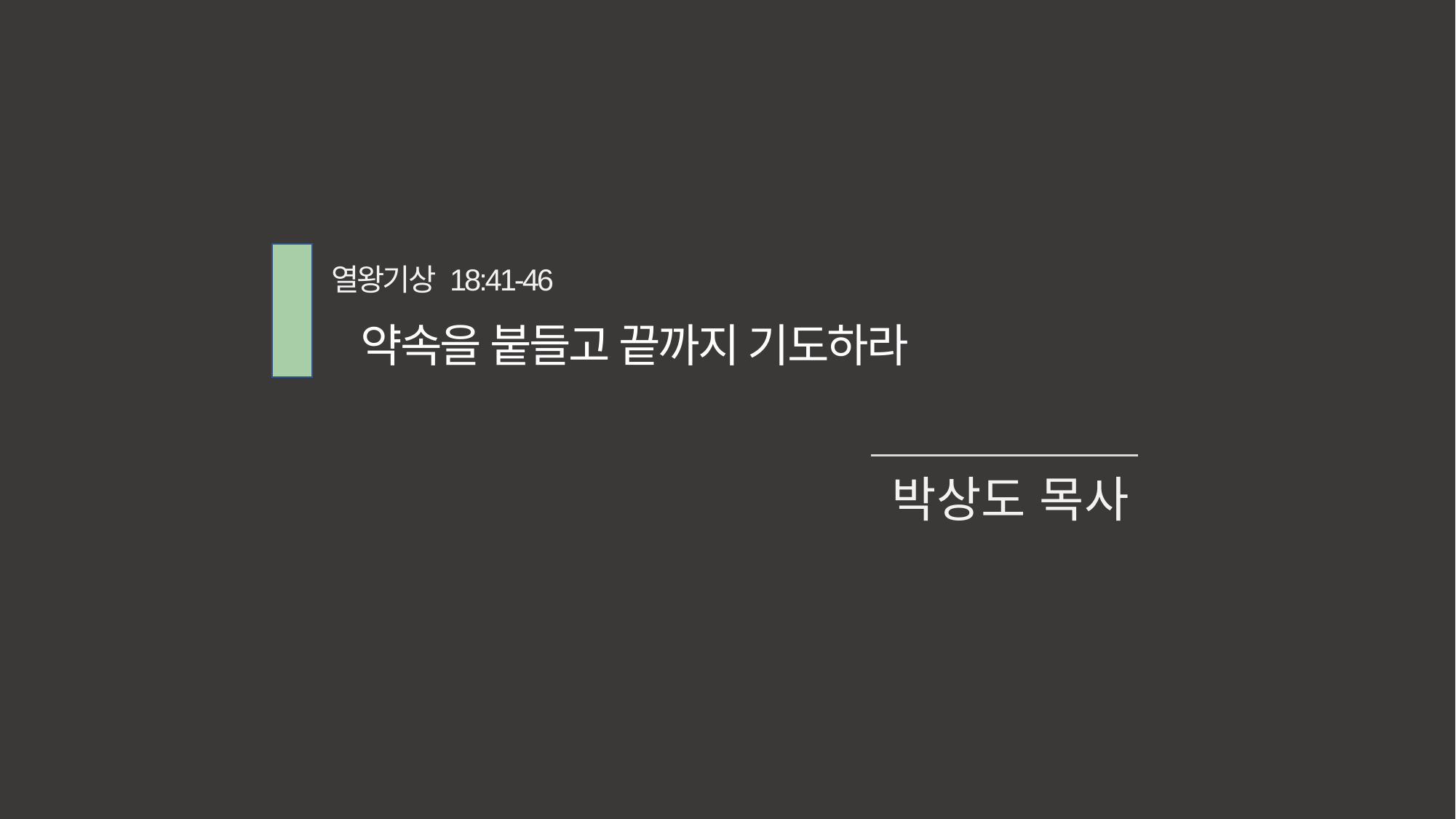

열왕기상 18:41-46
약속을 붙들고 끝까지 기도하라
박상도 목사